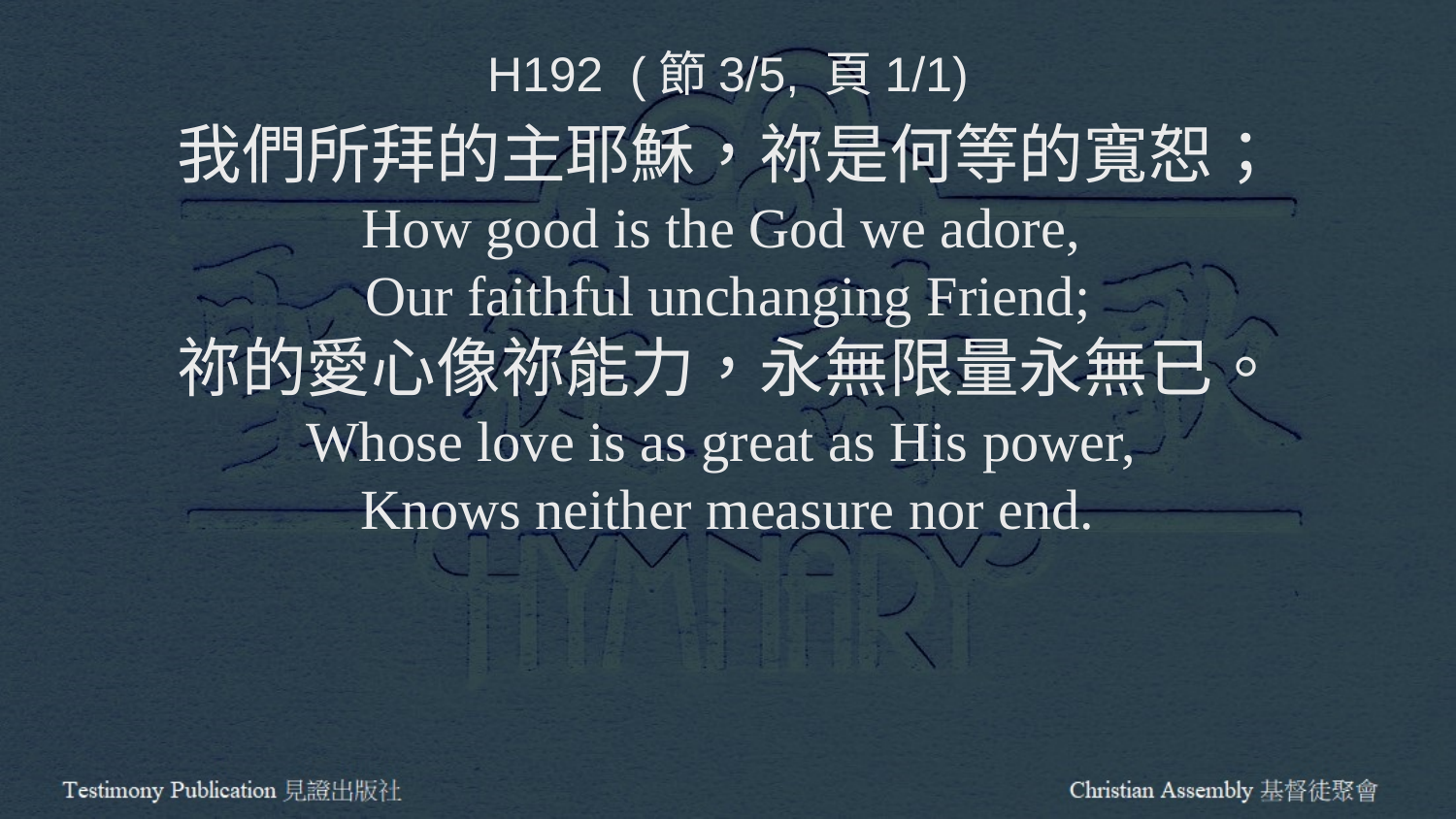

H192  (節3/5, 頁1/1)
我們所拜的主耶穌，祢是何等的寬恕；
How good is the God we adore,
Our faithful unchanging Friend;
祢的愛心像祢能力，永無限量永無已。
Whose love is as great as His power,
Knows neither measure nor end.